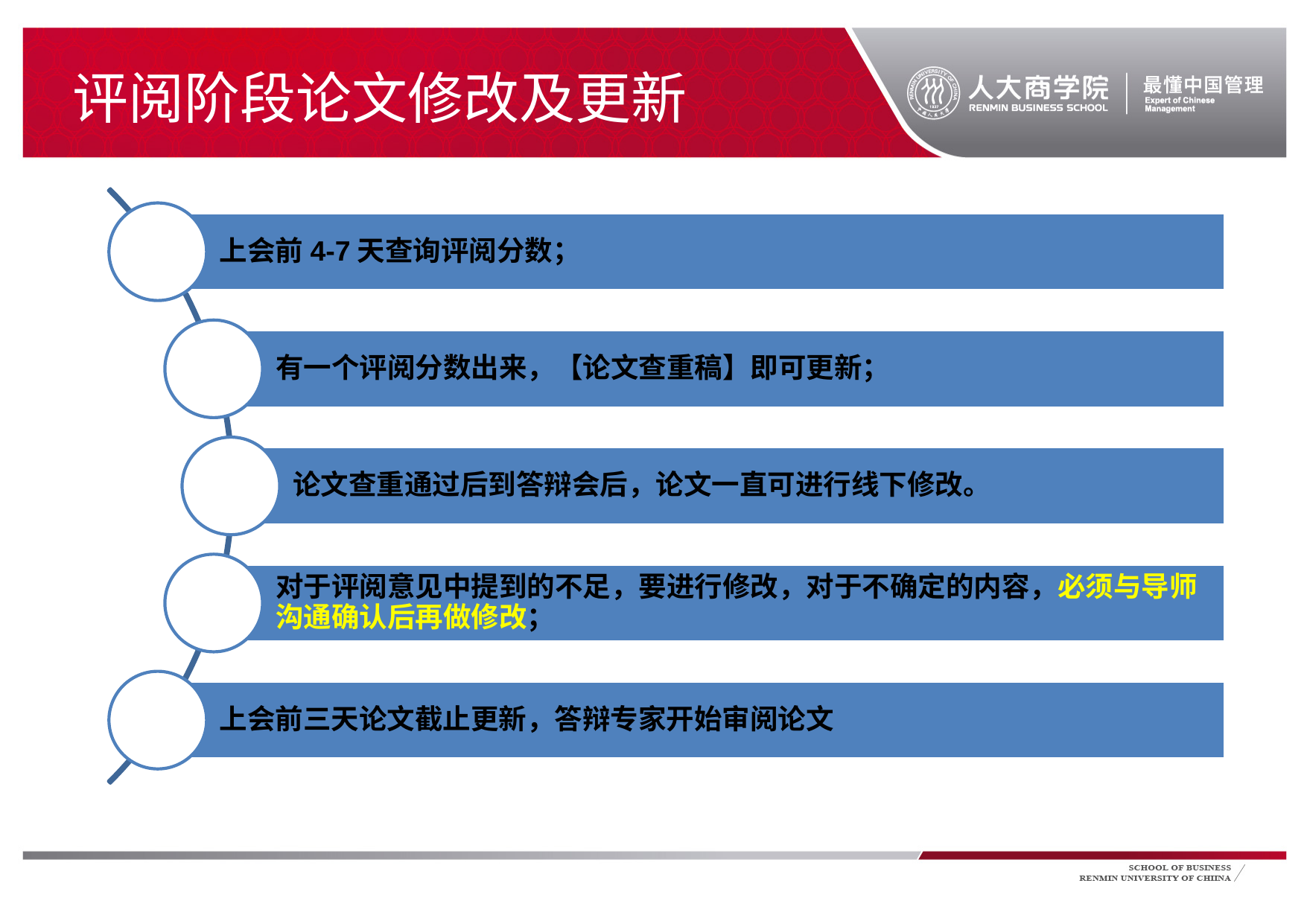

# 评阅阶段论文修改及更新
上会前4-7天查询评阅分数；
有一个评阅分数出来，【论文查重稿】即可更新；
论文查重通过后到答辩会后，论文一直可进行线下修改。
对于评阅意见中提到的不足，要进行修改，对于不确定的内容，必须与导师沟通确认后再做修改；
上会前三天论文截止更新，答辩专家开始审阅论文